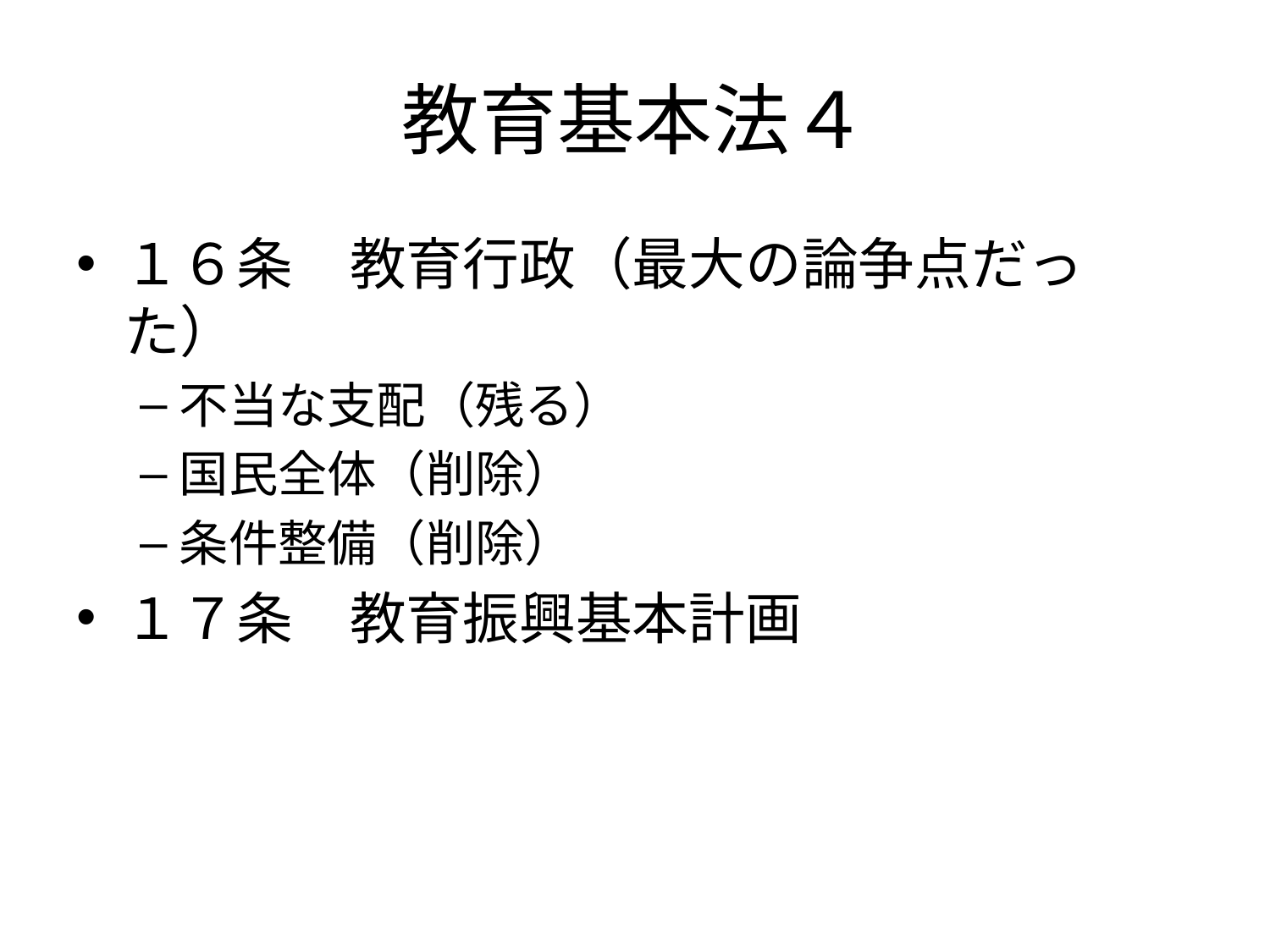

# 教育基本法４
１６条　教育行政（最大の論争点だった）
不当な支配（残る）
国民全体（削除）
条件整備（削除）
１７条　教育振興基本計画